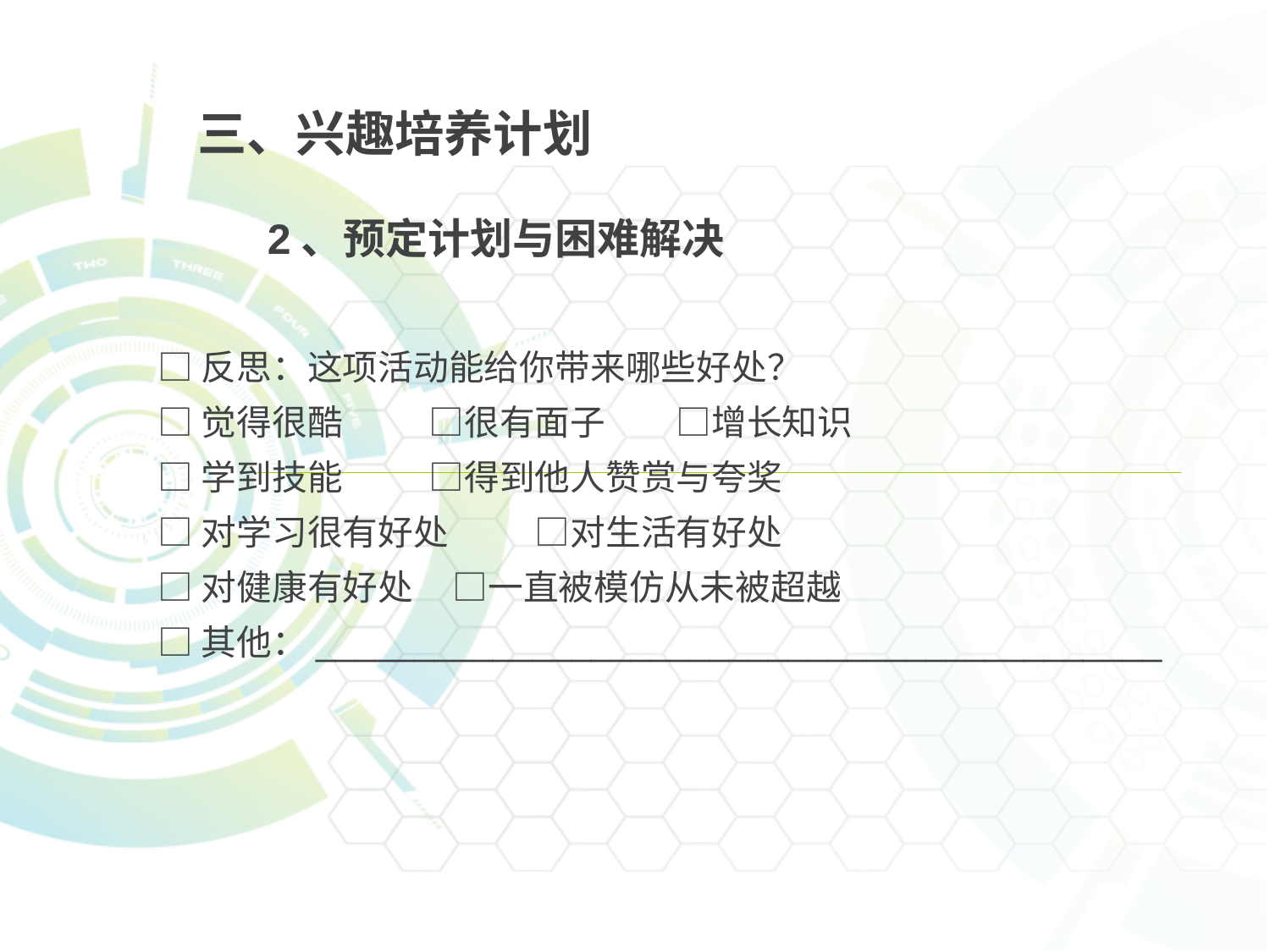

三、兴趣培养计划
2、预定计划与困难解决
□反思：这项活动能给你带来哪些好处？
□觉得很酷           □很有面子         □增长知识
□学到技能           □得到他人赞赏与夸奖
□对学习很有好处           □对生活有好处
□对健康有好处     □一直被模仿从未被超越
□其他：___________________________________________